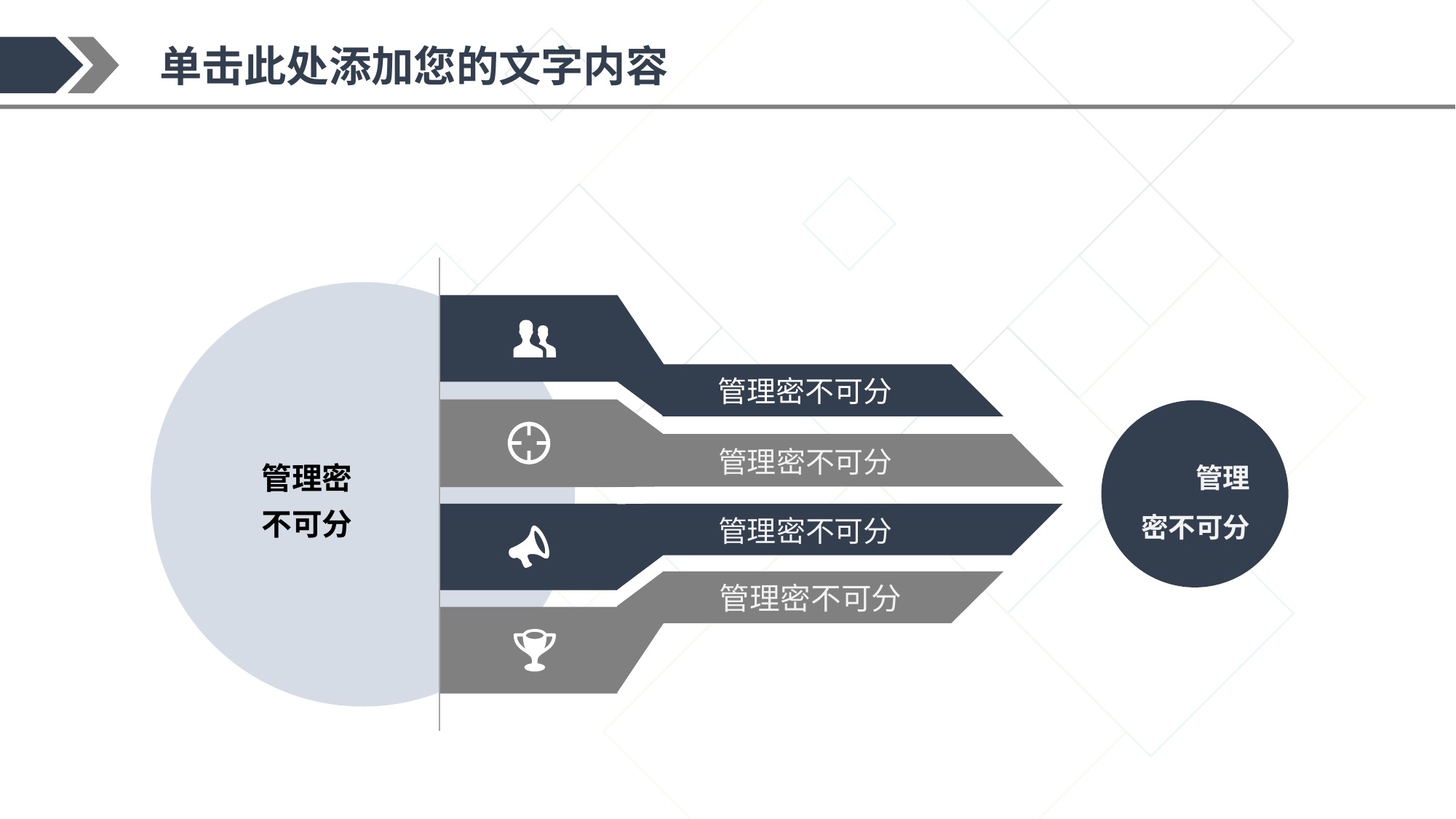

管理密不可分

管理密不可分
管理
密不可分
管理密不可分

管理密不可分

管理密不可分